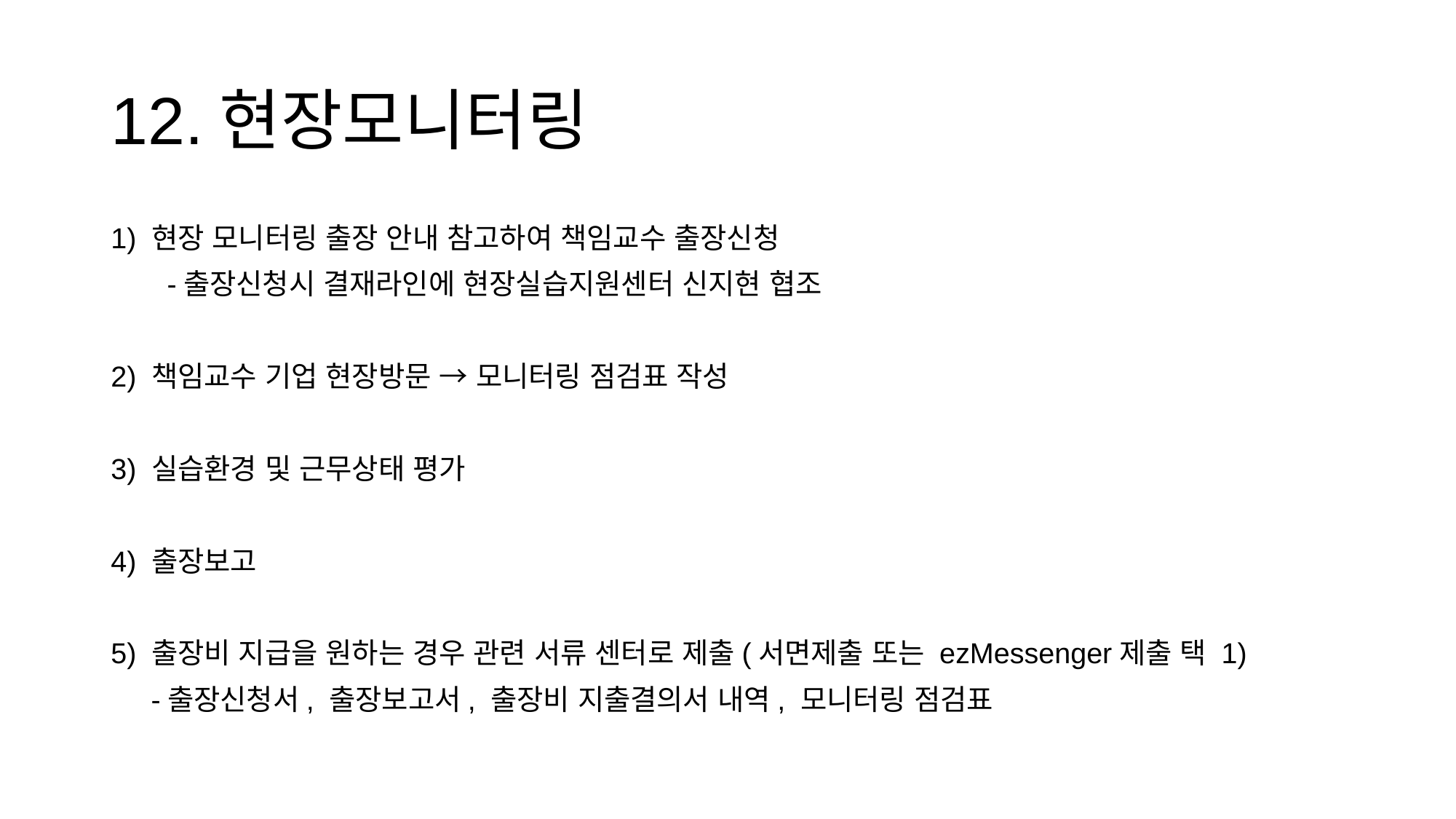

# 12.현장모니터링
1) 현장 모니터링 출장 안내 참고하여 책임교수 출장신청
       -출장신청시 결재라인에 현장실습지원센터 신지현 협조

2) 책임교수 기업 현장방문 → 모니터링 점검표 작성

3) 실습환경 및 근무상태 평가

4) 출장보고

5) 출장비 지급을 원하는 경우 관련 서류 센터로 제출(서면제출 또는 ezMessenger제출 택 1)
     -출장신청서, 출장보고서, 출장비 지출결의서 내역, 모니터링 점검표